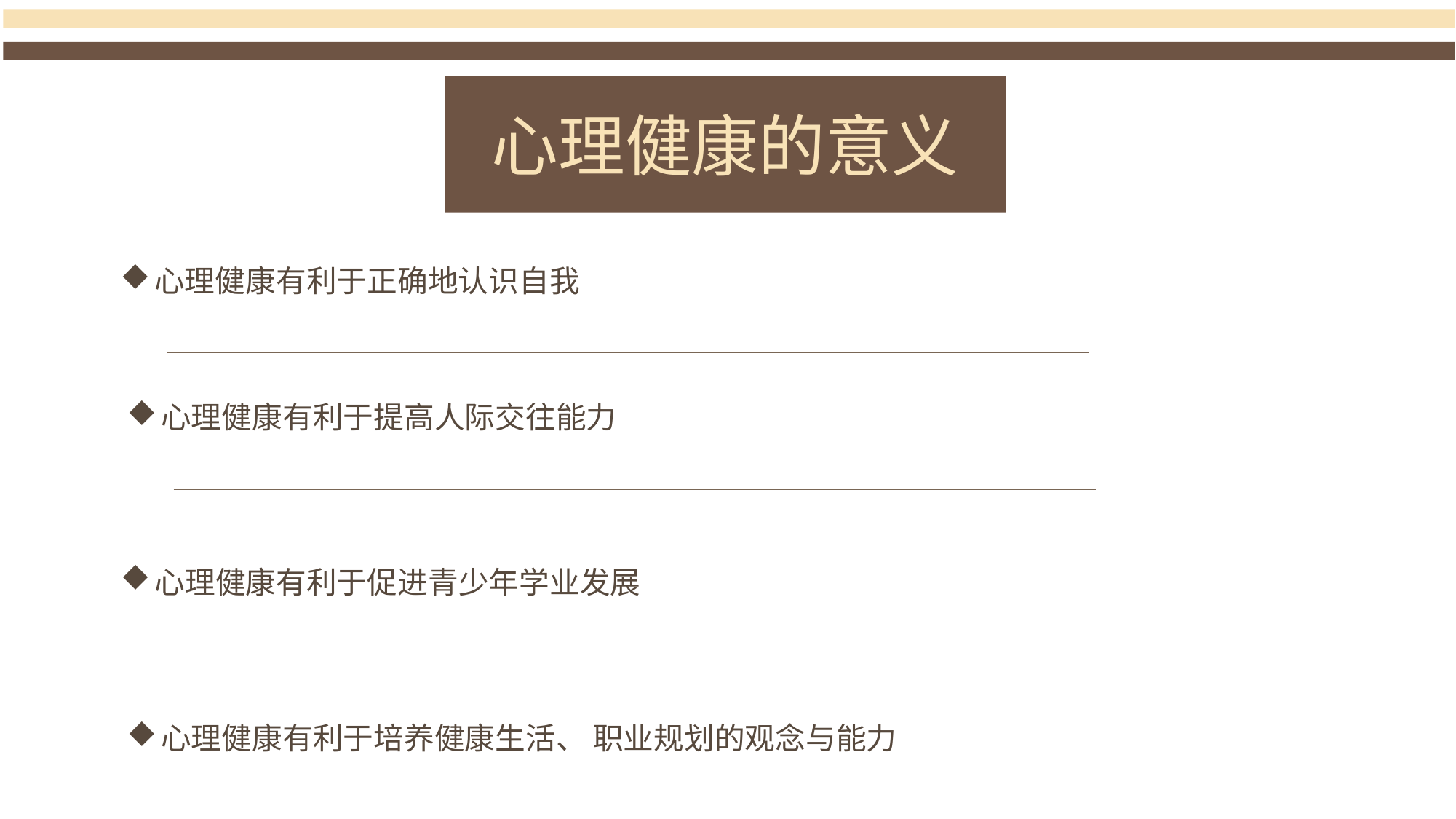

心理健康的意义
心理健康有利于正确地认识自我
心理健康有利于提高人际交往能力
心理健康有利于促进青少年学业发展
心理健康有利于培养健康生活、 职业规划的观念与能力